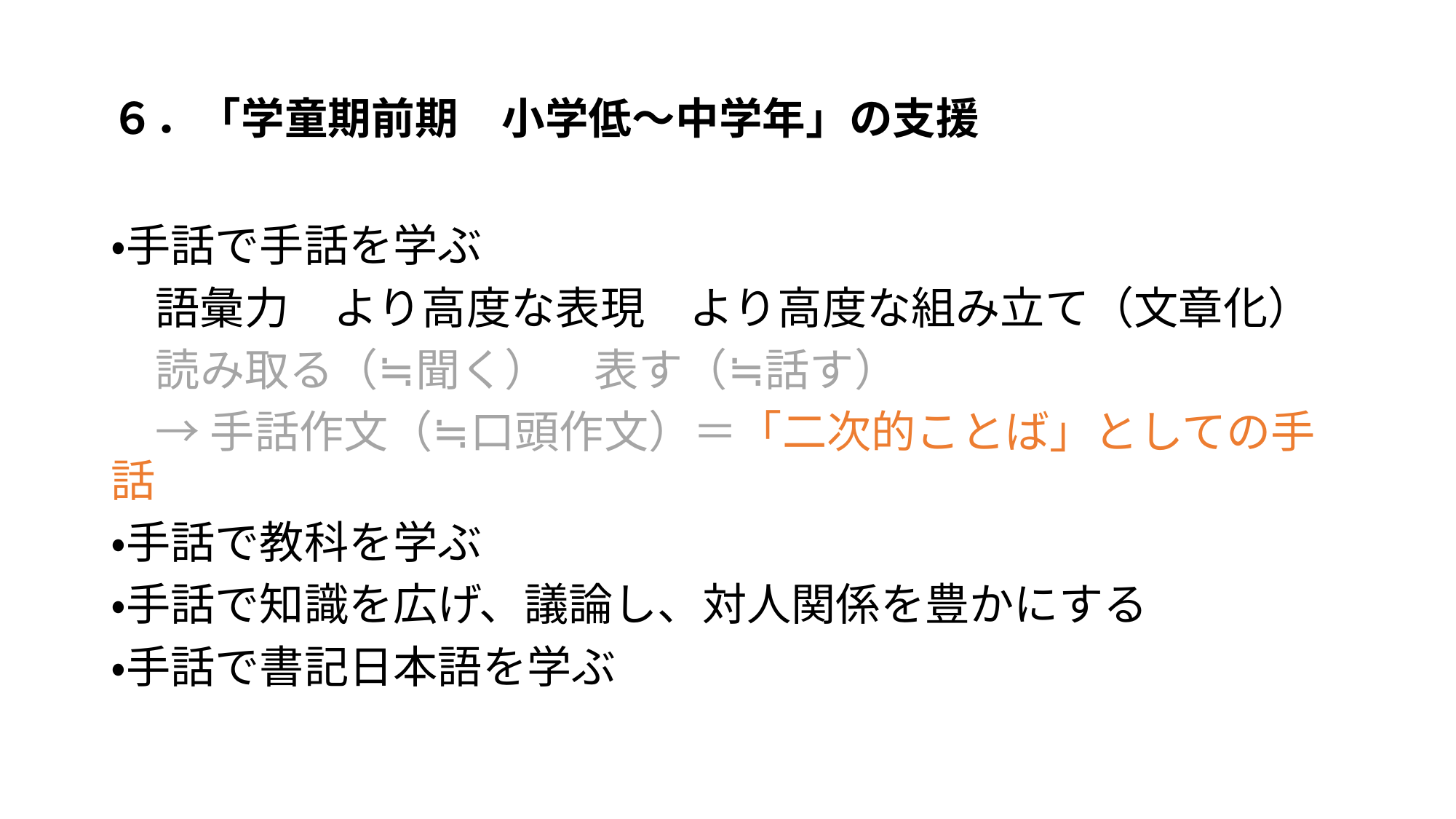

# ６．「学童期前期　小学低～中学年」の支援
・手話で手話を学ぶ
　語彙力　より高度な表現　より高度な組み立て（文章化）
　読み取る（≒聞く）　表す（≒話す）
　→ 手話作文（≒口頭作文）＝「二次的ことば」としての手話
・手話で教科を学ぶ
・手話で知識を広げ、議論し、対人関係を豊かにする
・手話で書記日本語を学ぶ